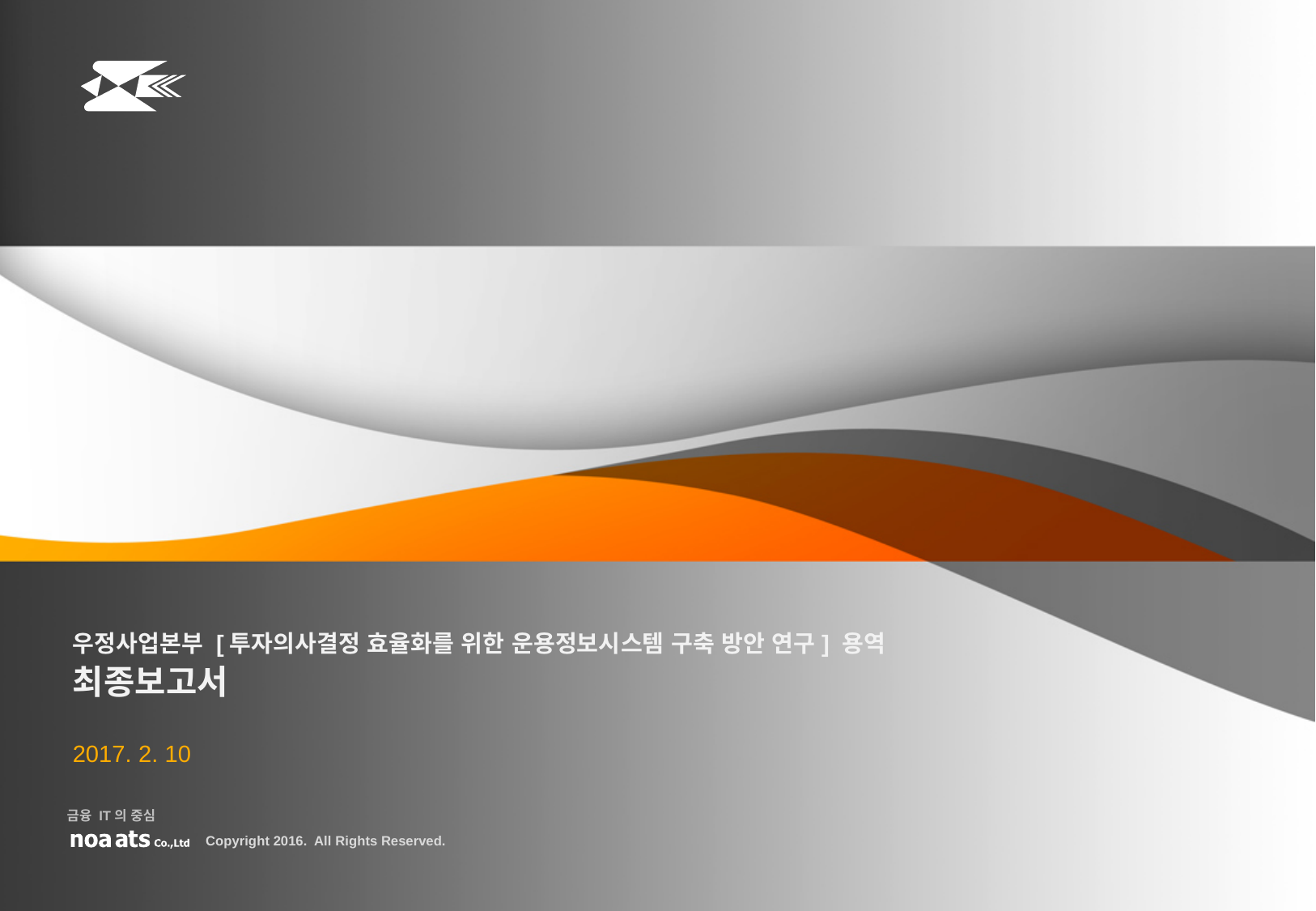

우정사업본부 [투자의사결정 효율화를 위한 운용정보시스템 구축 방안 연구] 용역
최종보고서
2017. 2. 10